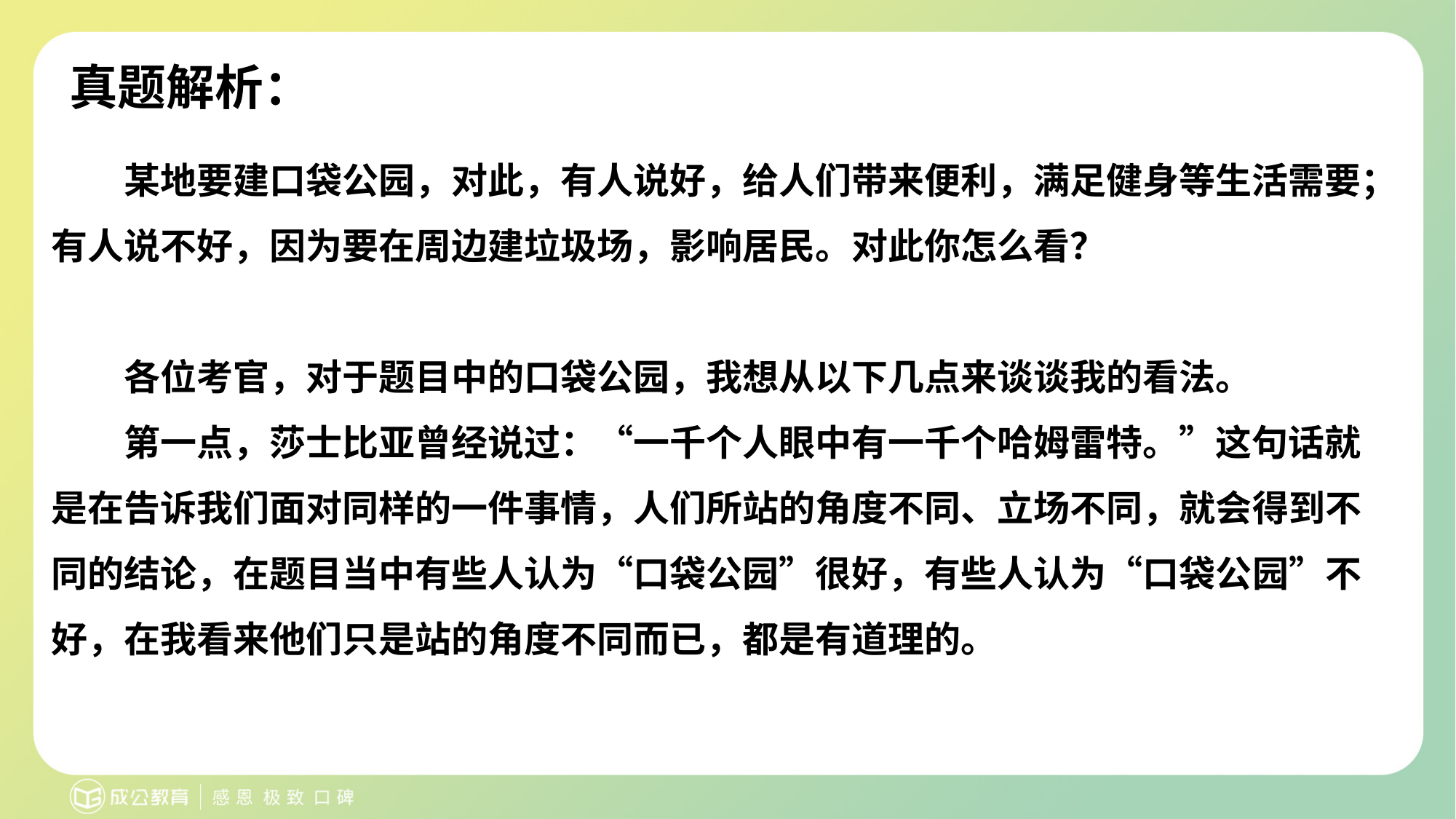

# 真题解析：
某地要建口袋公园，对此，有人说好，给人们带来便利，满足健身等生活需要；有人说不好，因为要在周边建垃圾场，影响居民。对此你怎么看？

各位考官，对于题目中的口袋公园，我想从以下几点来谈谈我的看法。
第一点，莎士比亚曾经说过：“一千个人眼中有一千个哈姆雷特。”这句话就是在告诉我们面对同样的一件事情，人们所站的角度不同、立场不同，就会得到不同的结论，在题目当中有些人认为“口袋公园”很好，有些人认为“口袋公园”不好，在我看来他们只是站的角度不同而已，都是有道理的。